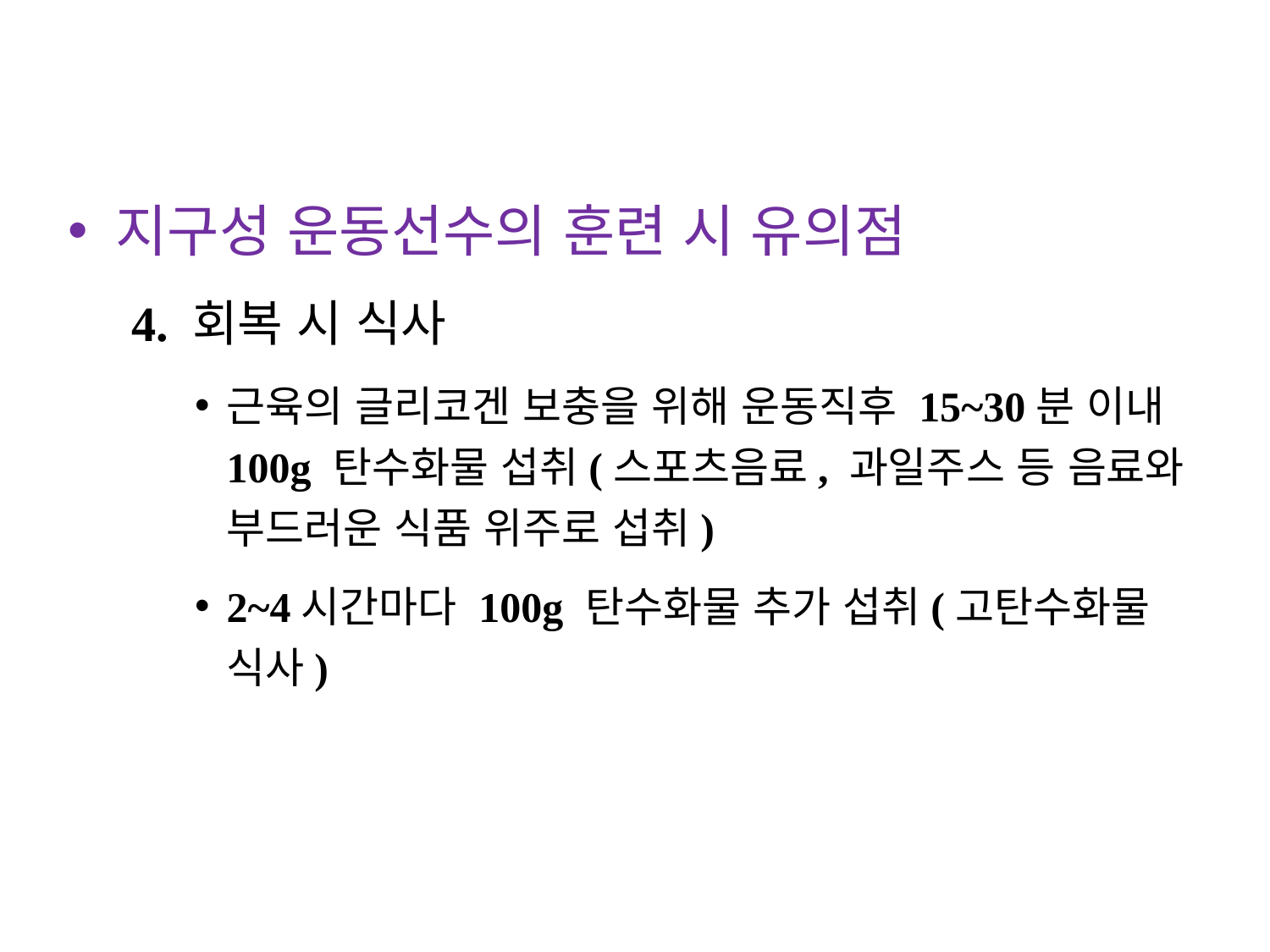

지구성 운동선수의 훈련 시 유의점
4. 회복 시 식사
근육의 글리코겐 보충을 위해 운동직후 15~30분 이내 100g 탄수화물 섭취(스포츠음료, 과일주스 등 음료와 부드러운 식품 위주로 섭취)
2~4시간마다 100g 탄수화물 추가 섭취(고탄수화물 식사)